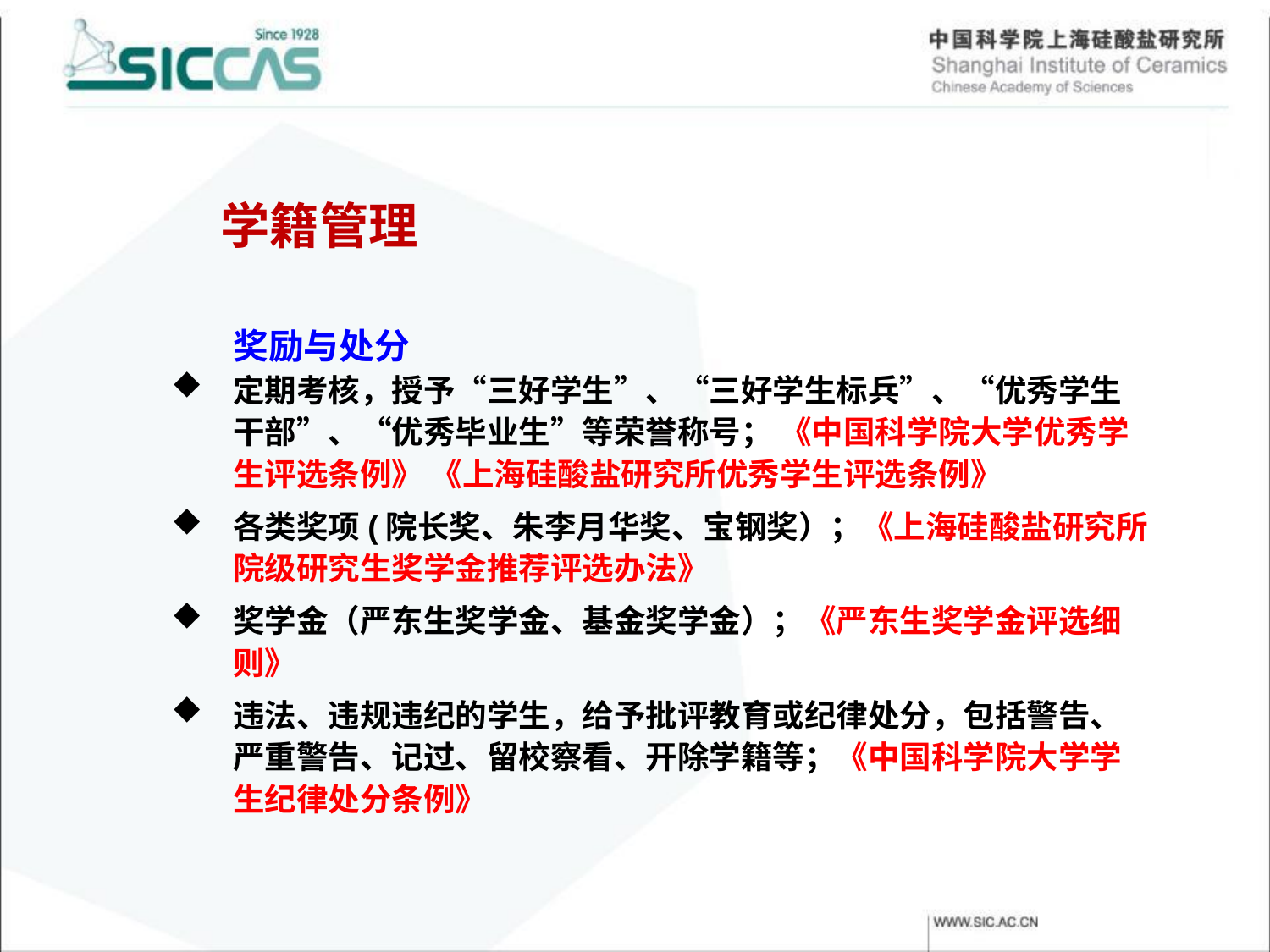

学籍管理
奖励与处分
定期考核，授予“三好学生”、“三好学生标兵”、“优秀学生干部”、“优秀毕业生”等荣誉称号； 《中国科学院大学优秀学生评选条例》 《上海硅酸盐研究所优秀学生评选条例》
各类奖项(院长奖、朱李月华奖、宝钢奖）；《上海硅酸盐研究所院级研究生奖学金推荐评选办法》
奖学金（严东生奖学金、基金奖学金）；《严东生奖学金评选细则》
违法、违规违纪的学生，给予批评教育或纪律处分，包括警告、严重警告、记过、留校察看、开除学籍等；《中国科学院大学学生纪律处分条例》